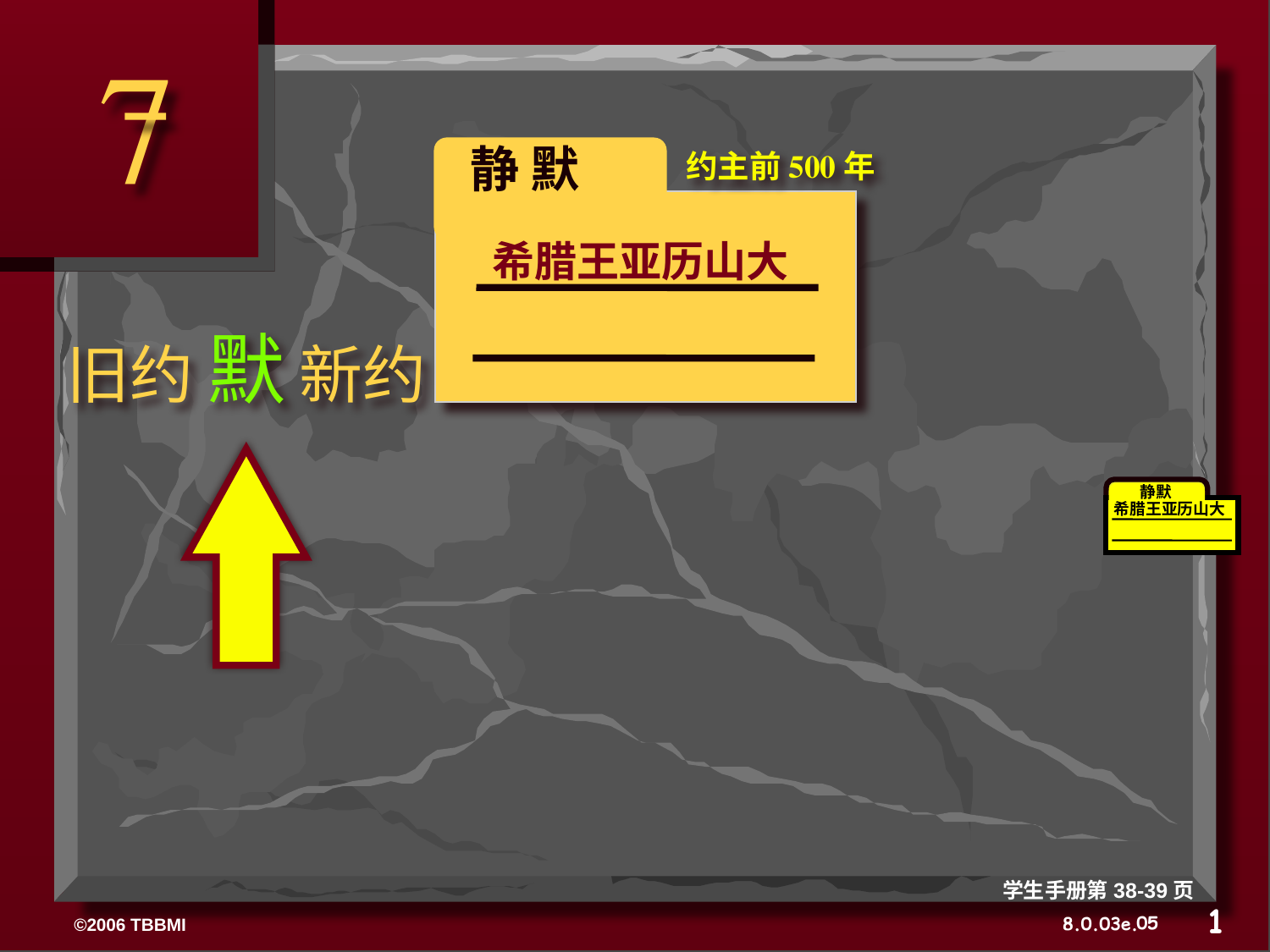

7

静 默

约主前500年

希腊王亚历山大

旧约 默 新约

静默

希腊王亚历山大

学生手册第38-39页
1

05